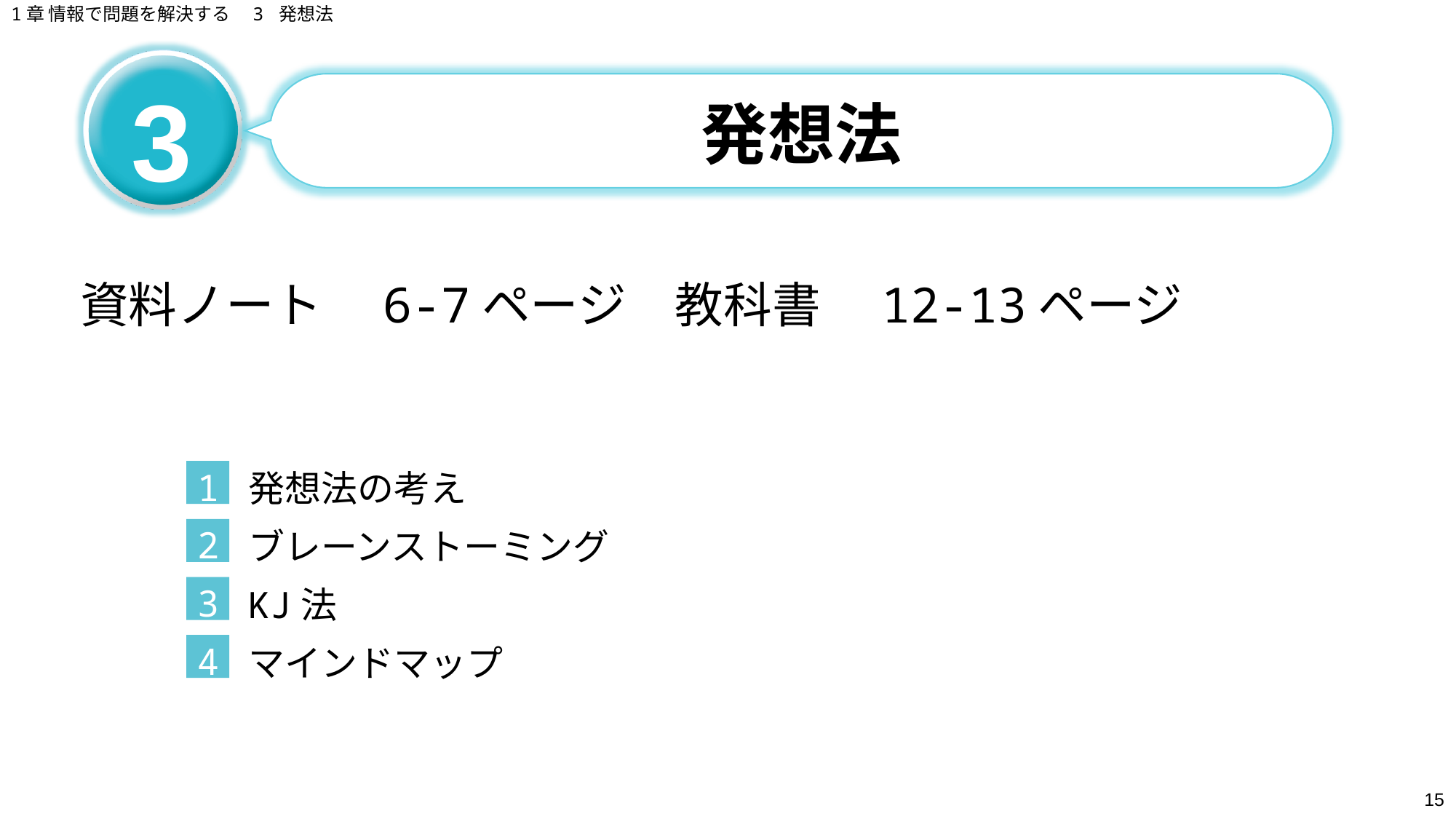

1章 情報で問題を解決する　3 発想法
# 発想法
3
資料ノート　6-7ページ　教科書　12-13ページ
発想法の考え
1
ブレーンストーミング
2
KJ法
3
マインドマップ
4
15